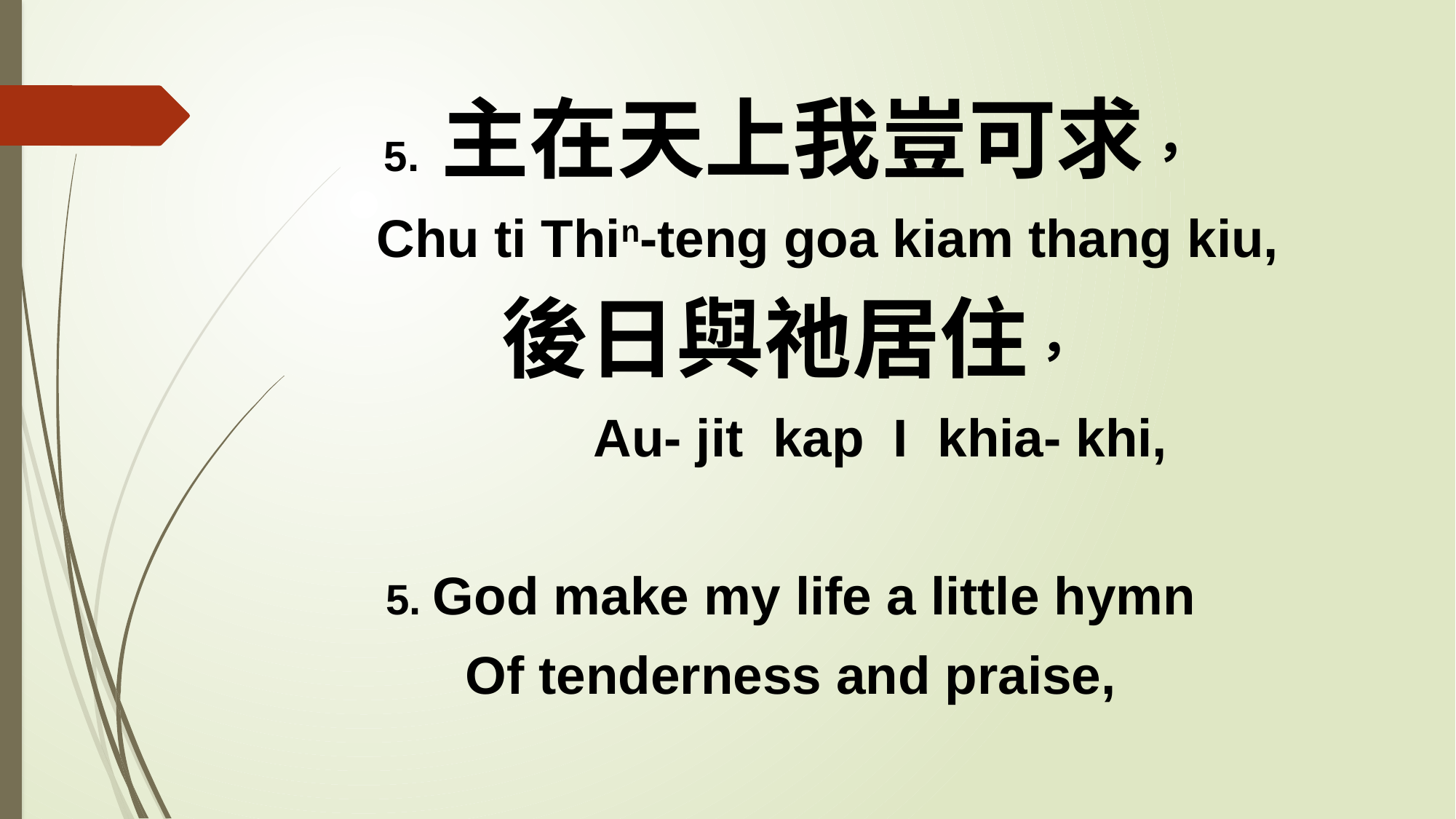

5. 主在天上我豈可求，
     Chu ti Thin-teng goa kiam thang kiu,
後日與祂居住，
                        Au- jit  kap  I  khia- khi,

5. God make my life a little hymn
Of tenderness and praise,